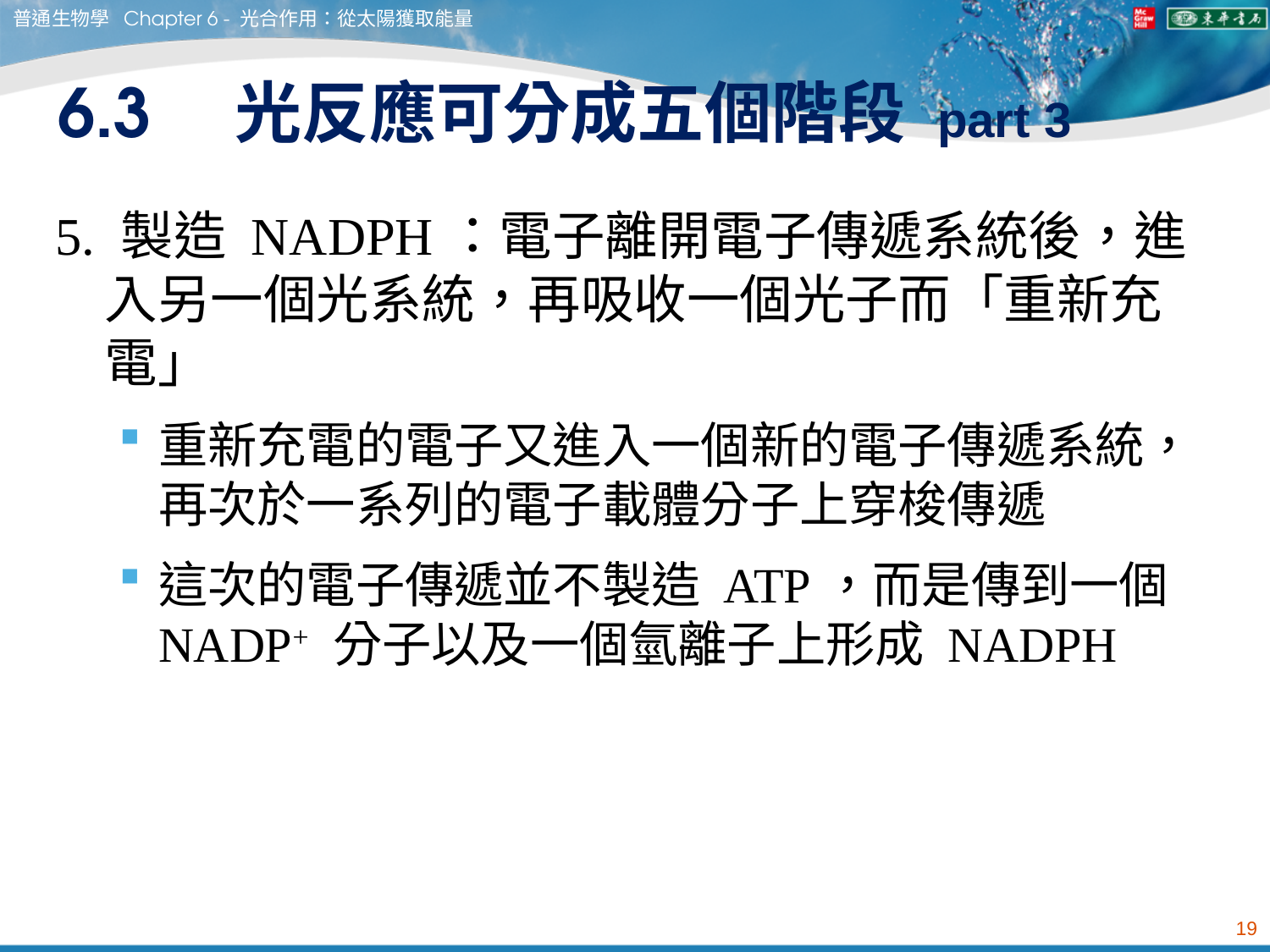

普通生物學  Chapter 6 - 光合作用：從太陽獲取能量
# 6.3　光反應可分成五個階段 part 3
5. 製造 NADPH：電子離開電子傳遞系統後，進入另一個光系統，再吸收一個光子而「重新充電」
重新充電的電子又進入一個新的電子傳遞系統，再次於一系列的電子載體分子上穿梭傳遞
這次的電子傳遞並不製造 ATP，而是傳到一個 NADP+ 分子以及一個氫離子上形成 NADPH
19